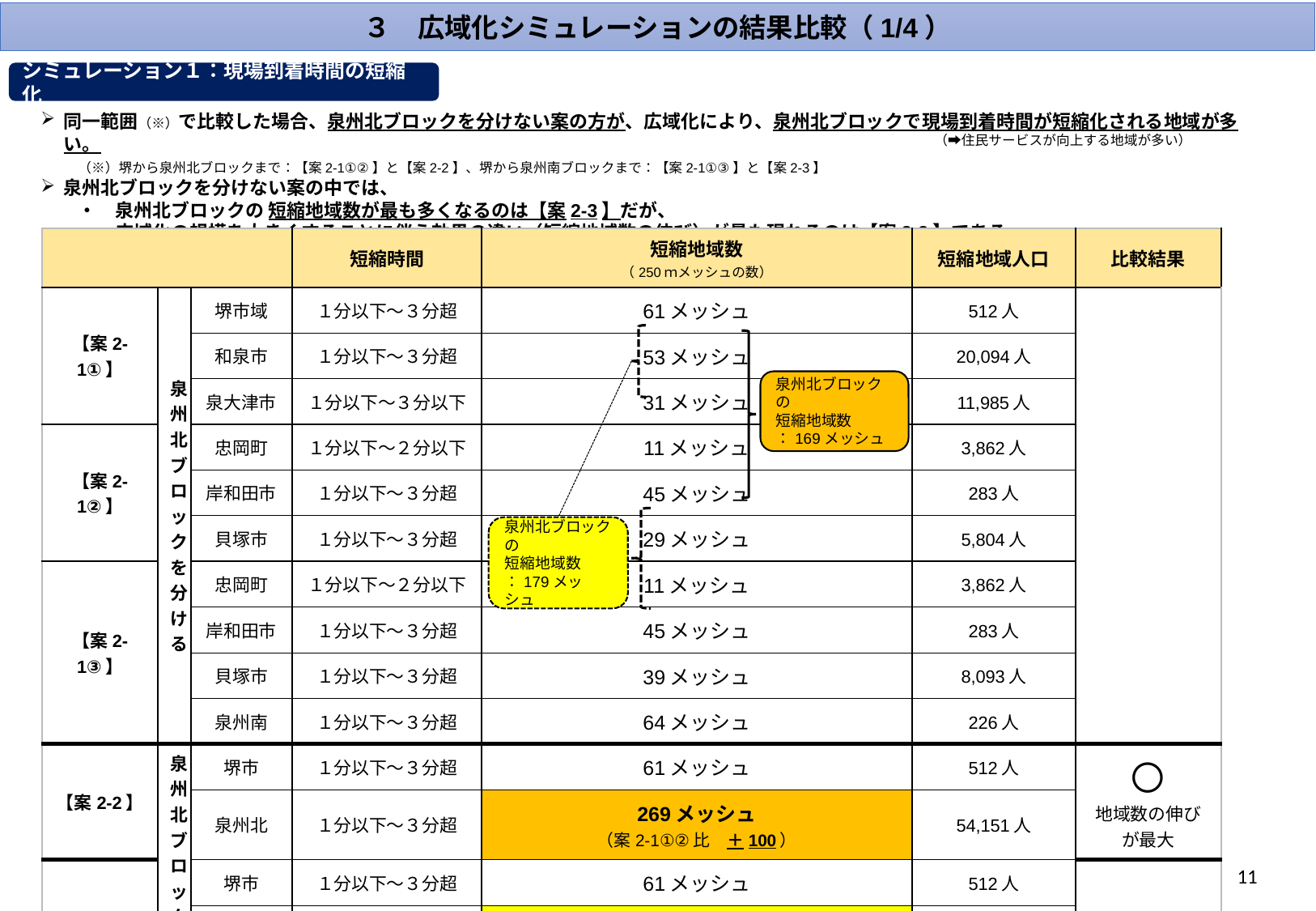

３　広域化シミュレーションの結果比較（1/4）
シミュレーション１：現場到着時間の短縮化
同一範囲（※）で比較した場合、泉州北ブロックを分けない案の方が、広域化により、泉州北ブロックで現場到着時間が短縮化される地域が多い。
　　（※）堺から泉州北ブロックまで：【案2-1①②】と【案2-2】、堺から泉州南ブロックまで：【案2-1①③】と【案2-3】
泉州北ブロックを分けない案の中では、
　　・　泉州北ブロックの 短縮地域数が最も多くなるのは【案2-3】だが、
　　・　広域化の規模を大きくすることに伴う効果の違い（短縮地域数の伸び）が最も現れるのは【案2-2】である。
（➡住民サービスが向上する地域が多い）
|  |  |  | 短縮時間 | 短縮地域数 （250ｍメッシュの数） | 短縮地域人口 | 比較結果 |
| --- | --- | --- | --- | --- | --- | --- |
| 【案2-1①】 | 泉州北ブロックを分ける | 堺市域 | １分以下～３分超 | 61メッシュ | 512人 |  |
|  |  | 和泉市 | １分以下～３分超 | 53メッシュ | 20,094人 |  |
|  |  | 泉大津市 | １分以下～３分以下 | 31メッシュ | 11,985人 |  |
| 【案2-1②】 |  | 忠岡町 | １分以下～２分以下 | 11メッシュ | 3,862人 |  |
|  |  | 岸和田市 | １分以下～３分超 | 45メッシュ | 283人 |  |
|  |  | 貝塚市 | １分以下～３分超 | 29メッシュ | 5,804人 |  |
| 【案2-1③】 |  | 忠岡町 | １分以下～２分以下 | 11メッシュ | 3,862人 |  |
|  |  | 岸和田市 | １分以下～３分超 | 45メッシュ | 283人 |  |
|  |  | 貝塚市 | １分以下～３分超 | 39メッシュ | 8,093人 |  |
|  |  | 泉州南 | １分以下～３分超 | 64メッシュ | 226人 |  |
| 【案2-2】 | 泉州北ブロックを分けない | 堺市 | １分以下～３分超 | 61メッシュ | 512人 | 〇 地域数の伸び が最大 |
|  |  | 泉州北 | １分以下～３分超 | 269メッシュ （案2-1①②比　＋100） | 54,151人 |  |
| 【案2-3】 |  | 堺市 | １分以下～３分超 | 61メッシュ | 512人 | 〇 地域数が 最多 |
|  |  | 泉州北 | １分以下～３分超 | 279メッシュ （案2-2比＋10） | 56,440人 |  |
|  |  | 泉州南 | １分以下～２分以下 | 64メッシュ | 226人 |  |

泉州北ブロックの
短縮地域数
：169メッシュ

泉州北ブロックの
短縮地域数
：179メッシュ
11